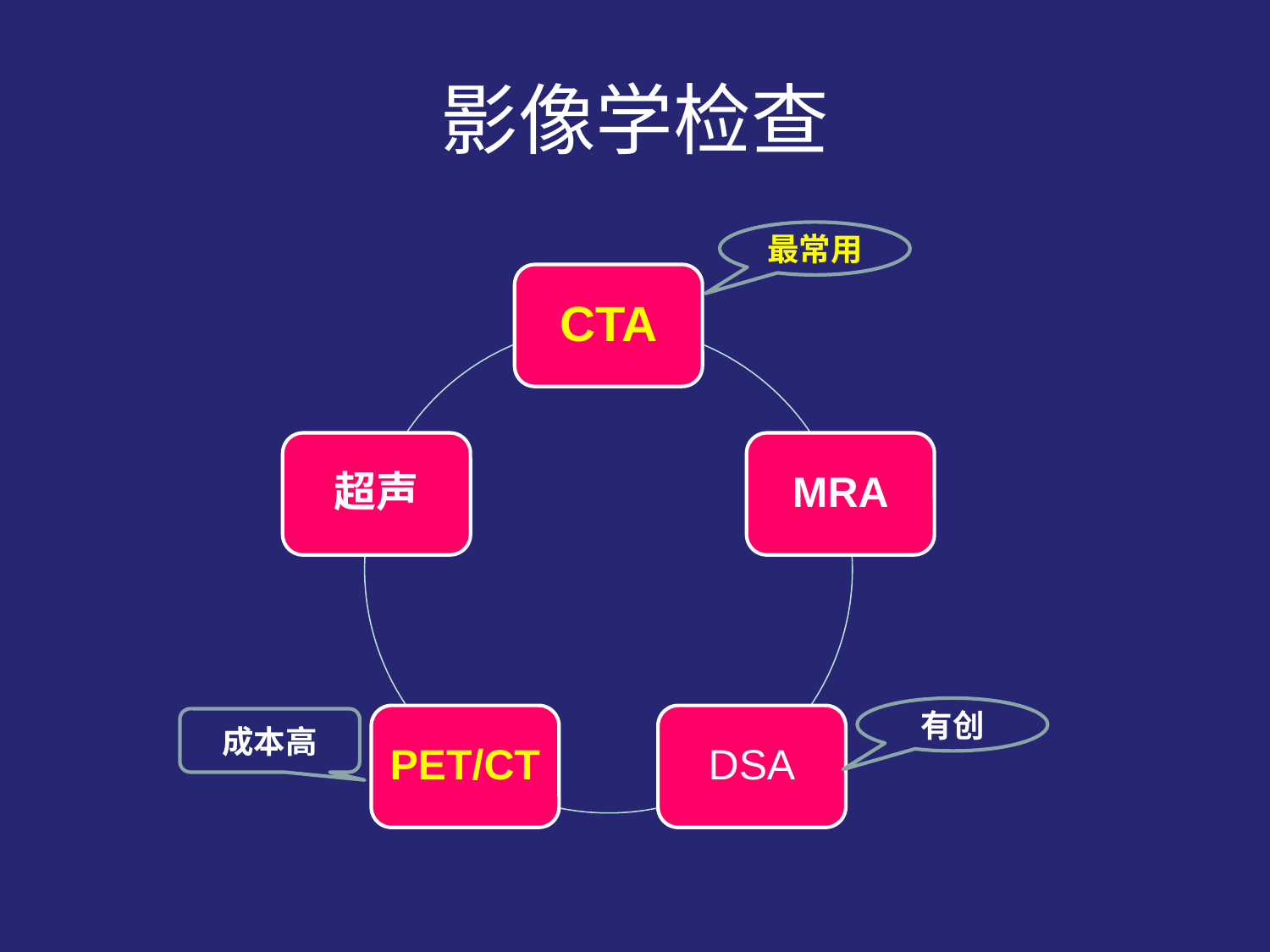

# 影像学检查
最常用
CTA
MRA
DSA
PET/CT
超声
有创
成本高